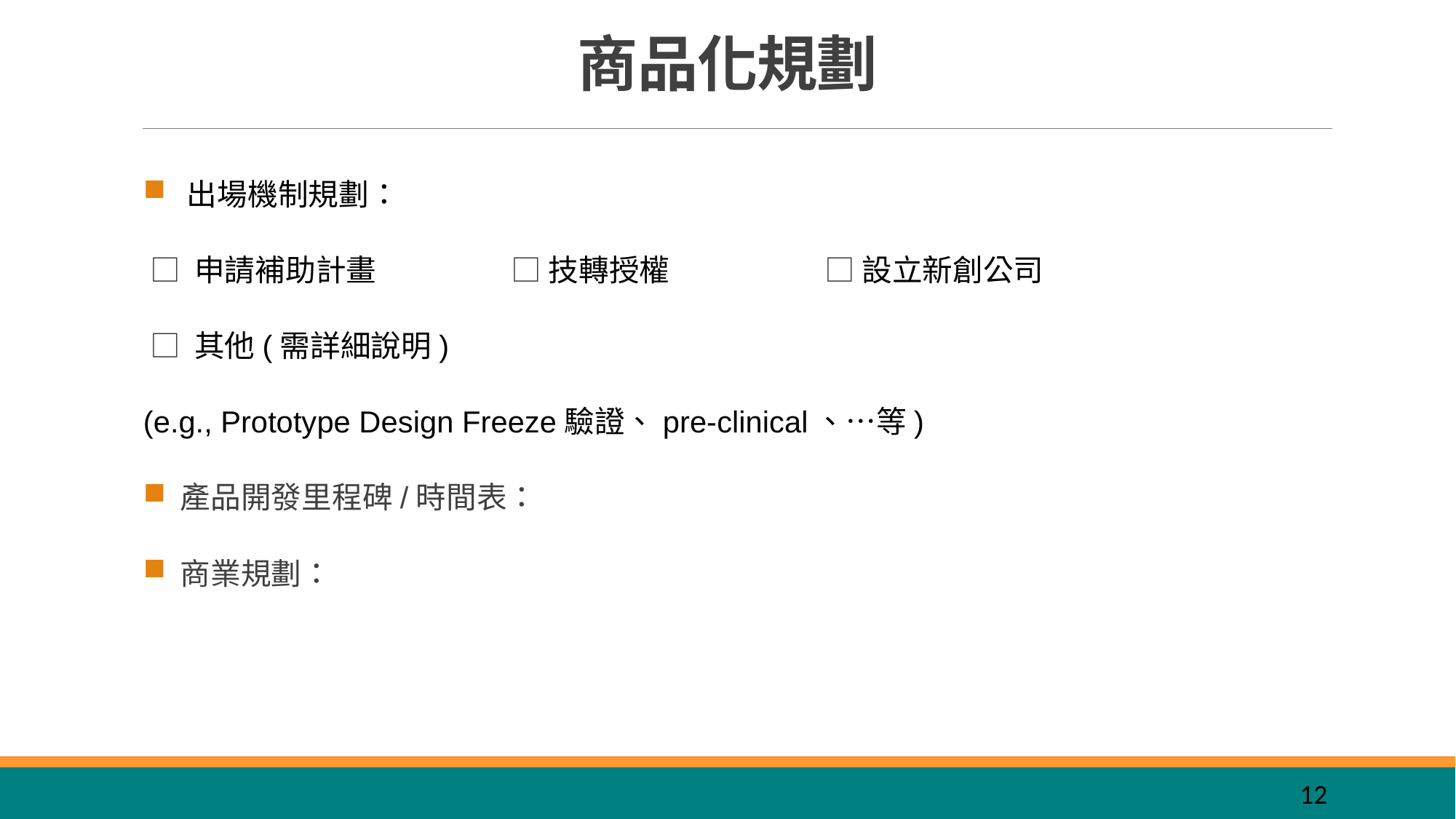

商品化規劃
  出場機制規劃：
 □ 申請補助計畫                    □ 技轉授權                       □ 設立新創公司
 □ 其他(需詳細說明)
(e.g., Prototype Design Freeze驗證、pre-clinical、…等)
 產品開發里程碑/時間表：
 商業規劃：

12